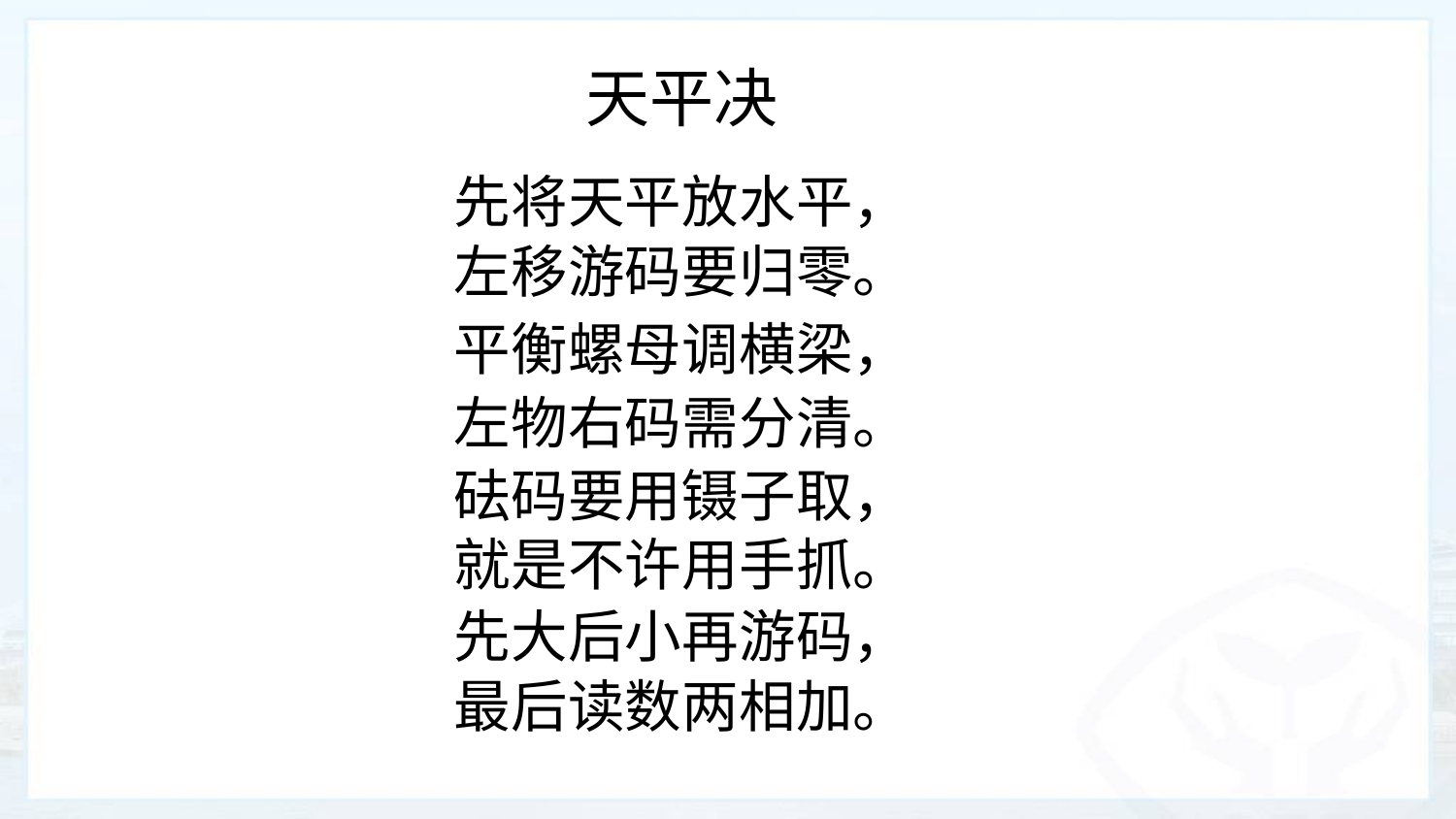

天平决
先将天平放水平，
左移游码要归零。
平衡螺母调横梁，
左物右码需分清。
砝码要用镊子取，
就是不许用手抓。
先大后小再游码，
最后读数两相加。